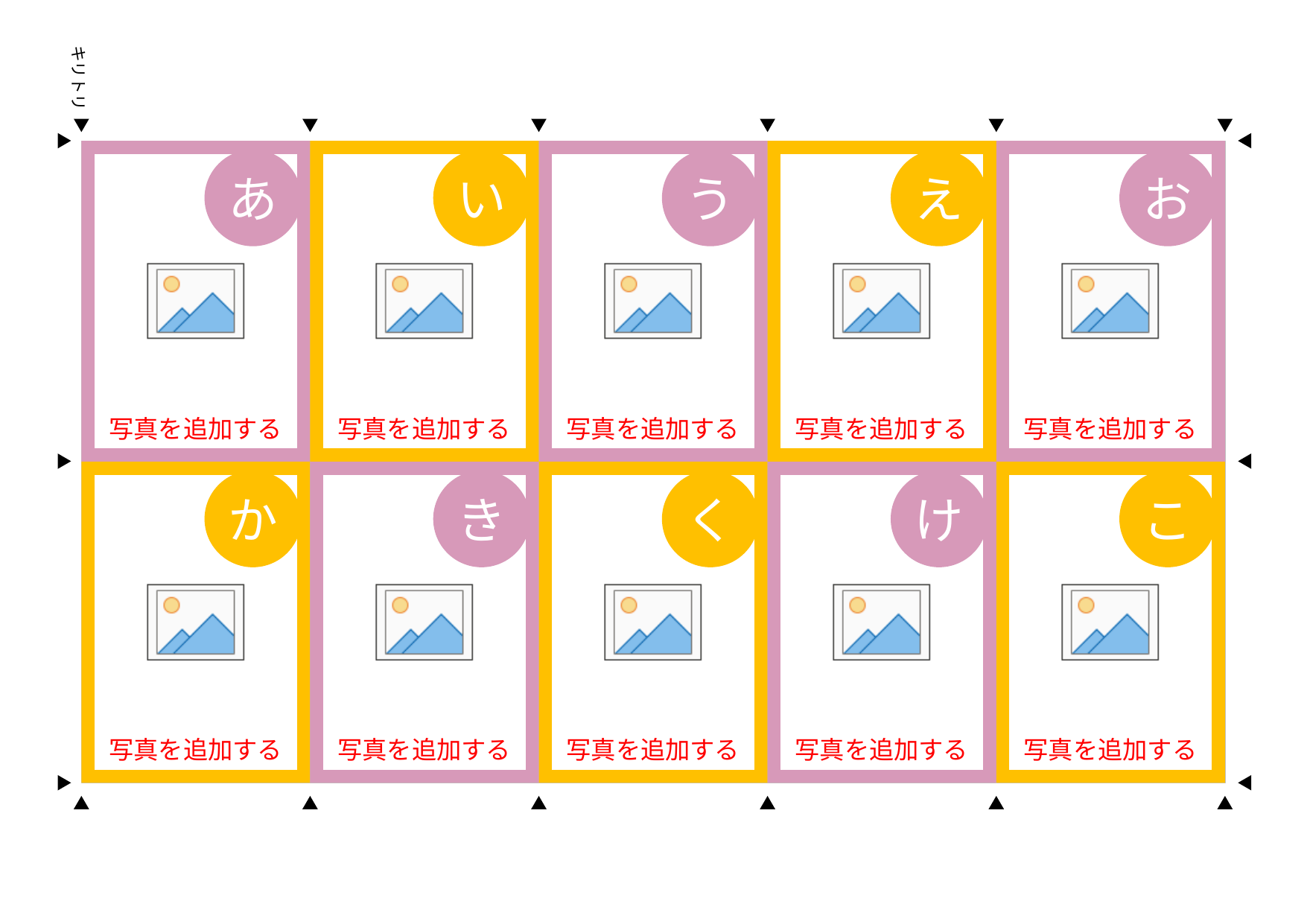

あ
い
う
え
お

か
き
く
け
こ